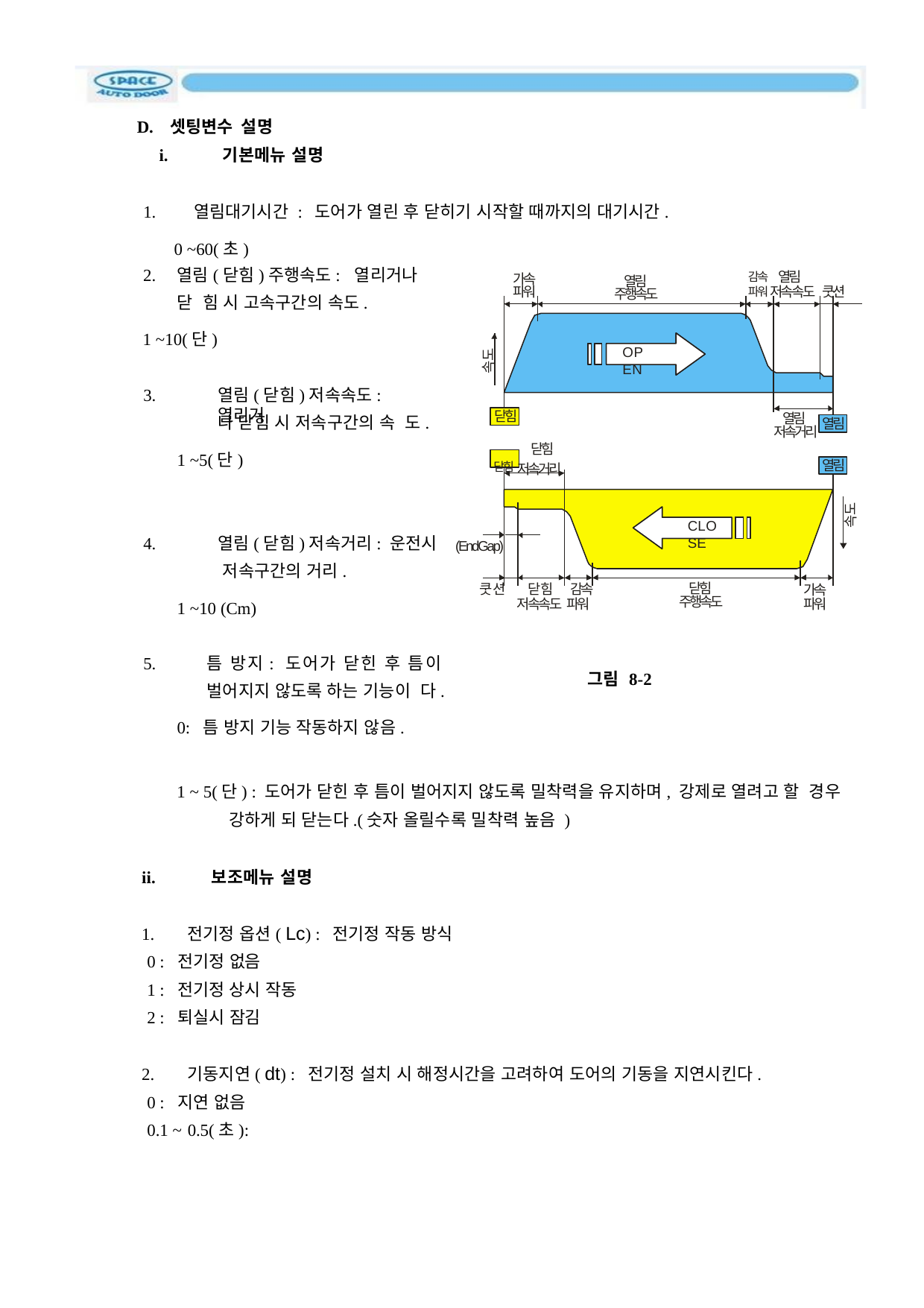

D.   셋팅변수 설명
i.	기본메뉴 설명

1.	열림대기시간 :  도어가 열린 후 닫히기 시작할 때까지의 대기시간.

0 ~60(초)
2.	열림(닫힘)주행속도:  열리거나 닫  힘 시 고속구간의 속도.

1 ~10(단)
감속 열림
파워 저속속도 쿳션
가속  파워
열림  주행속도

OPEN
속도
3.
열림(닫힘)저속속도:   열리거
나 닫힘 시 저속구간의 속  도.

1 ~5(단)

닫힘

열림  저속거리
열림

닫힘

닫힘 저속거리

열림

속도

CLOSE
열림(닫힘)저속거리: 운전시  저속구간의 거리.

4.

(EndGap)

쿳션	닫힘	감속
저속속도 파워
닫힘  주행속도
가속  파워
1 ~10 (Cm)
틈 방지: 도어가 닫힌 후 틈이  벌어지지 않도록 하는 기능이  다.

0:  틈 방지 기능 작동하지 않음.
5.
그림 8-2
1 ~ 5(단) : 도어가 닫힌 후 틈이 벌어지지 않도록 밀착력을 유지하며, 강제로 열려고 할  경우 강하게 되 닫는다.(숫자 올릴수록 밀착력 높음 )

ii.	보조메뉴 설명

1.	전기정 옵션( Lc) :  전기정 작동 방식
0 :  전기정 없음
1 :  전기정 상시 작동
2 :  퇴실시 잠김

2.	기동지연( dt) :  전기정 설치 시 해정시간을 고려하여 도어의 기동을 지연시킨다.
0 :  지연 없음
0.1 ~ 0.5(초):